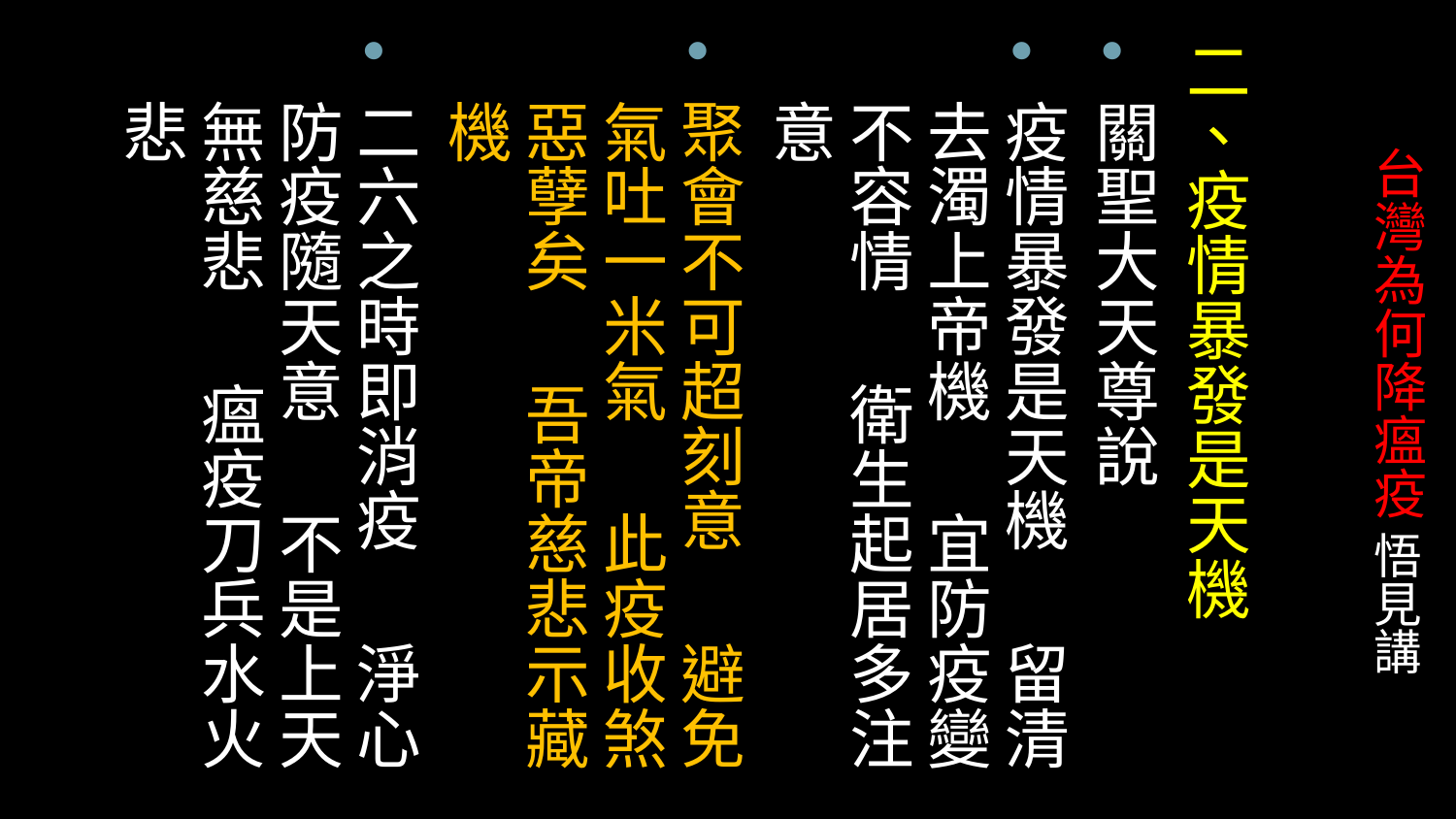

二、疫情暴發是天機
關聖大天尊說
疫情暴發是天機      留清去濁上帝機      宜防疫變不容情      衛生起居多注意
聚會不可超刻意      避免氣吐一米氣      此疫收煞惡孽矣      吾帝慈悲示藏機
二六之時即消疫      淨心防疫隨天意      不是上天無慈悲      瘟疫刀兵水火悲

# 台灣為何降瘟疫 悟見講